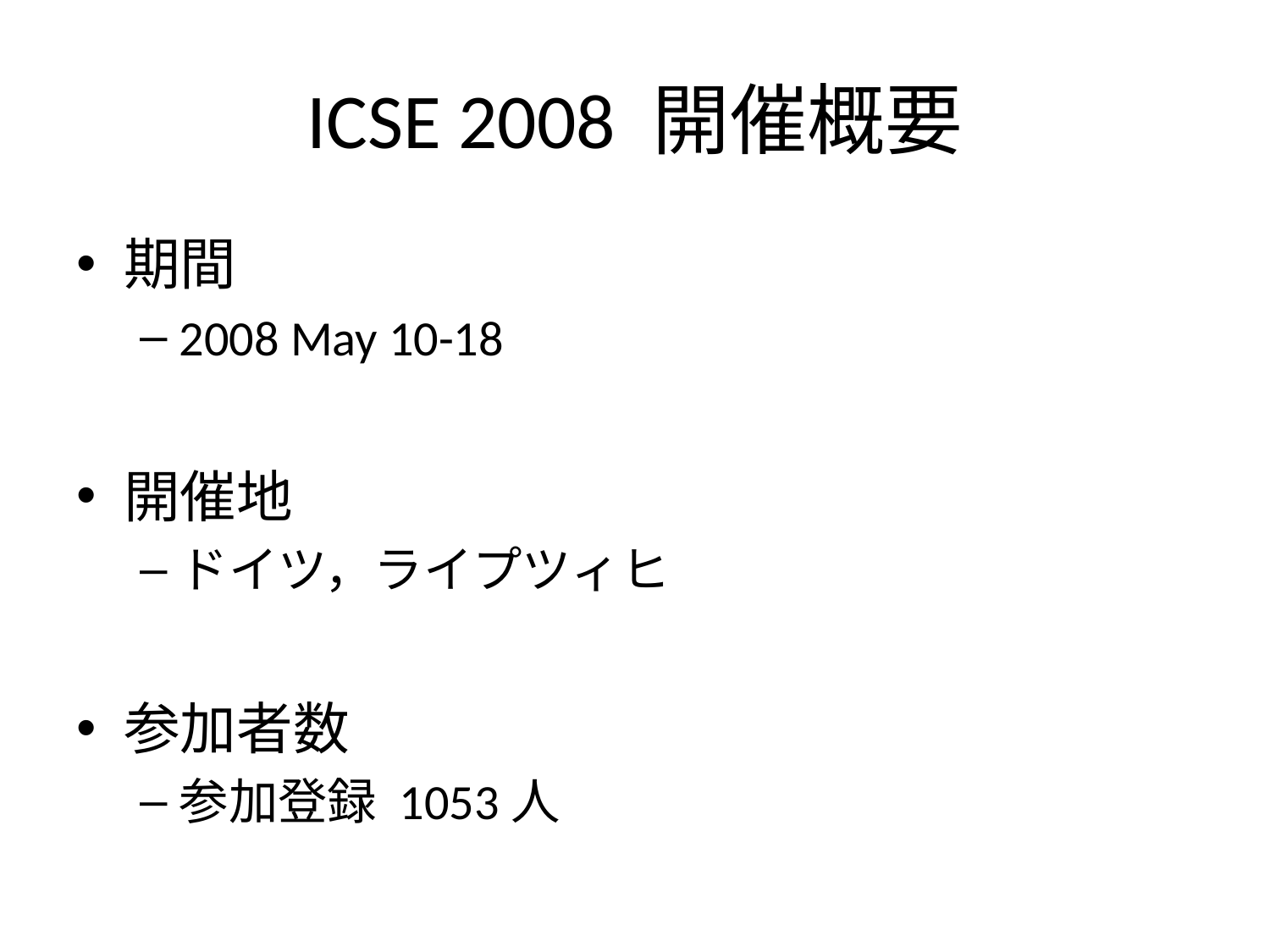

# ICSE 2008 開催概要
期間
2008 May 10-18

開催地
ドイツ，ライプツィヒ

参加者数
参加登録 1053人